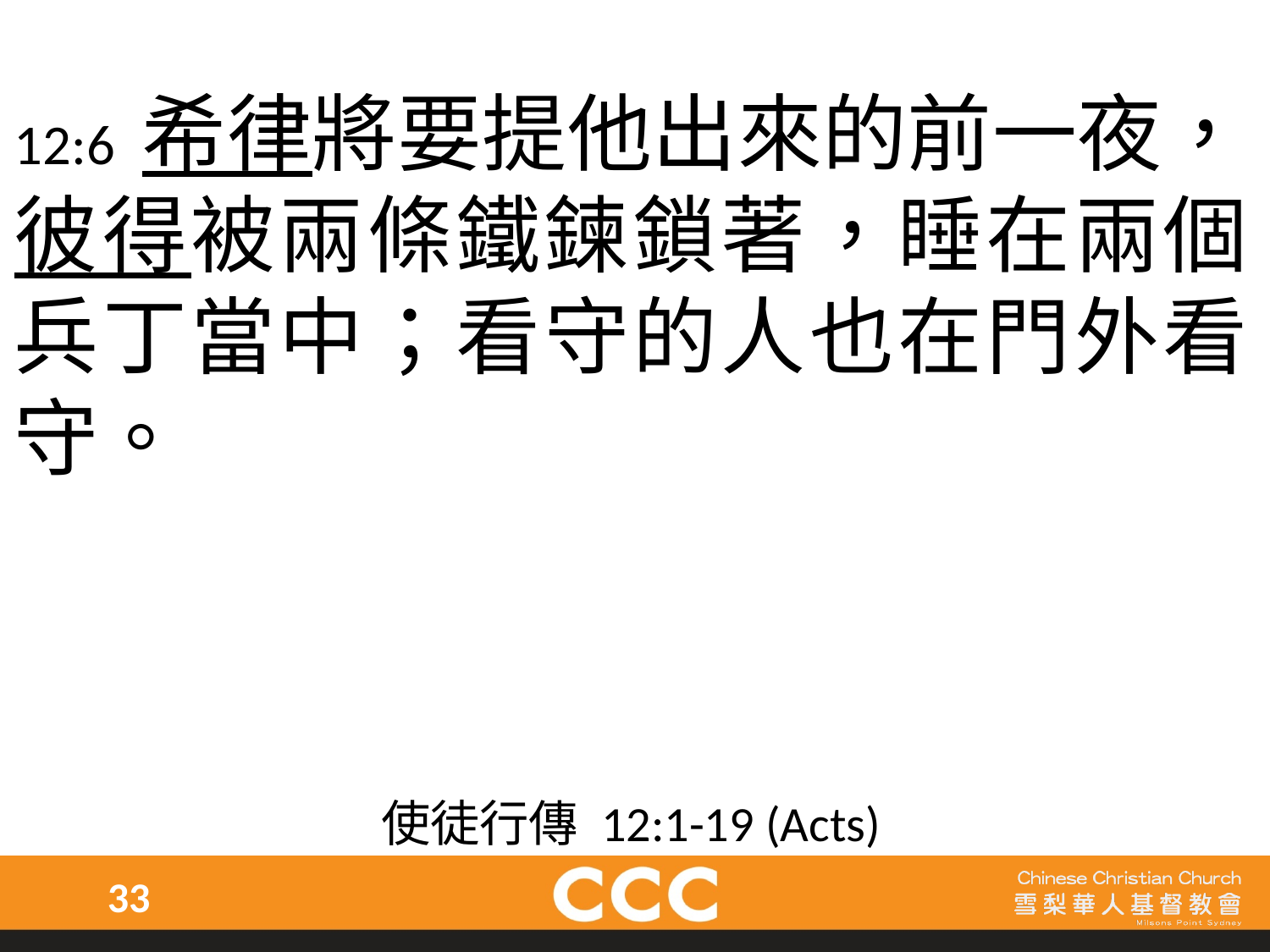

12:6 希律將要提他出來的前一夜，彼得被兩條鐵鍊鎖著，睡在兩個兵丁當中；看守的人也在門外看守。
使徒行傳 12:1-19 (Acts)
33